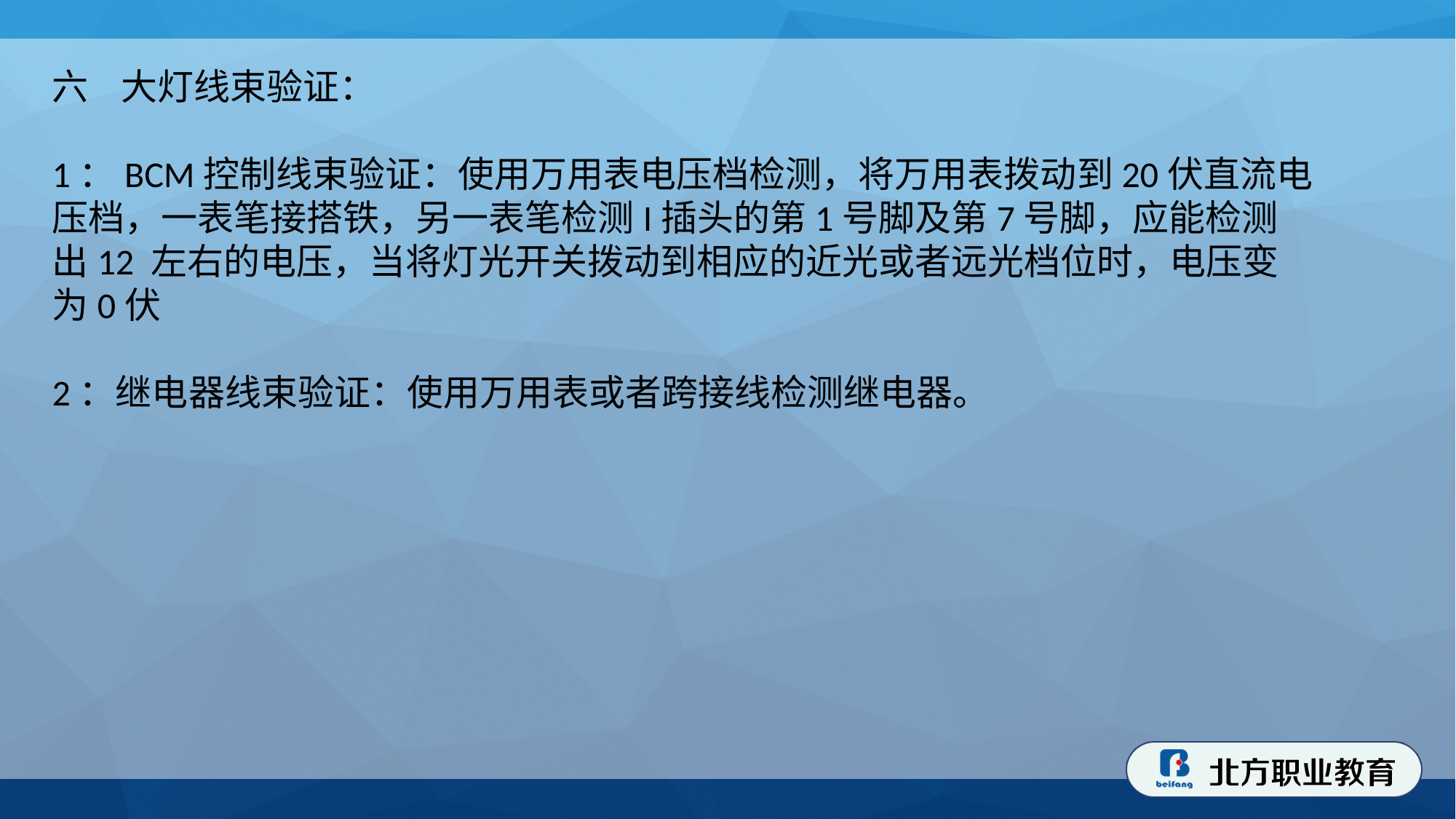

六    大灯线束验证：

1：BCM控制线束验证：使用万用表电压档检测，将万用表拨动到20伏直流电压档，一表笔接搭铁，另一表笔检测I插头的第1号脚及第7号脚，应能检测出12 左右的电压，当将灯光开关拨动到相应的近光或者远光档位时，电压变为0伏

2：继电器线束验证：使用万用表或者跨接线检测继电器。